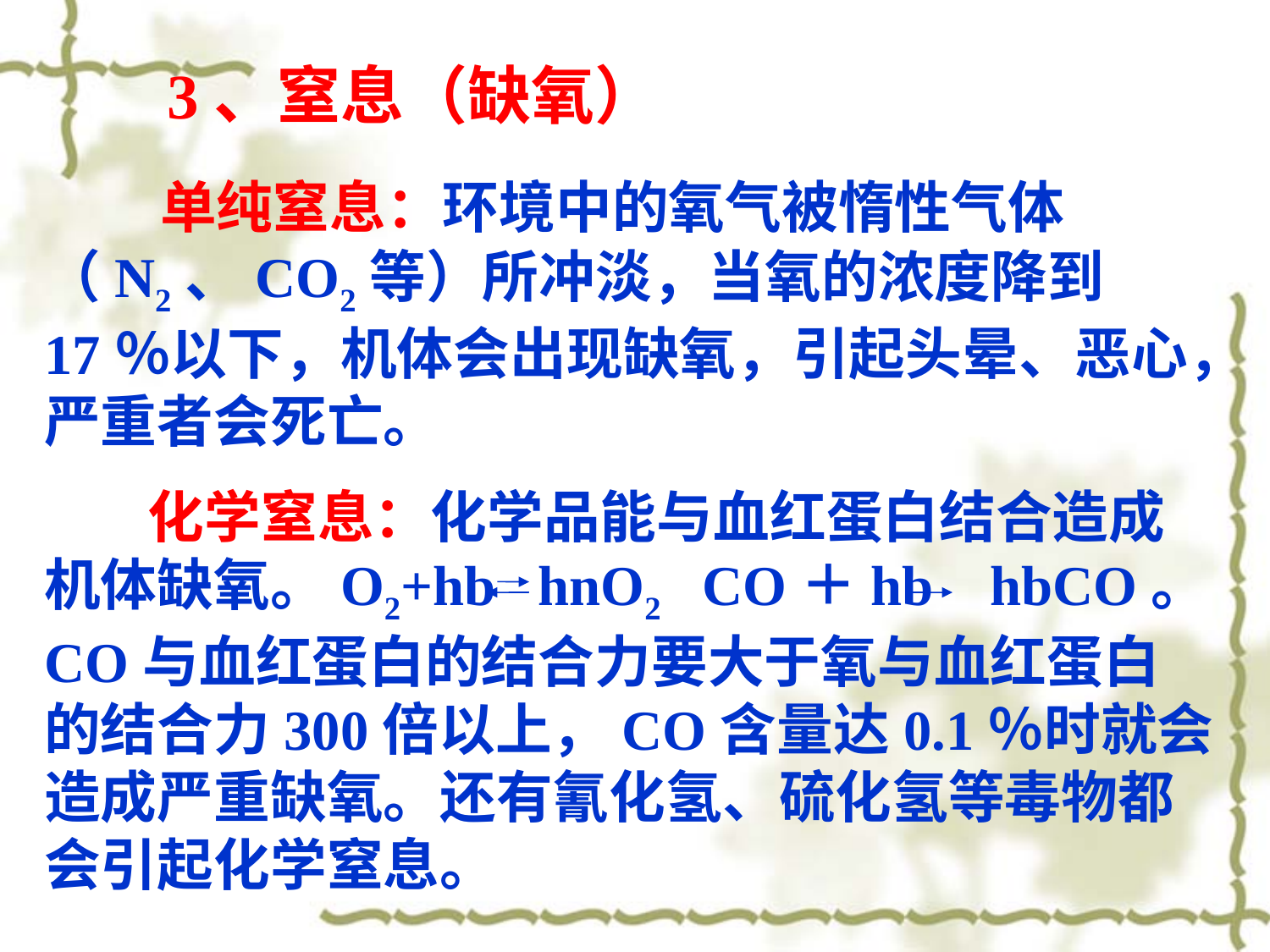

3、窒息（缺氧）
       单纯窒息：环境中的氧气被惰性气体（N2、CO2等）所冲淡，当氧的浓度降到17％以下，机体会出现缺氧，引起头晕、恶心，严重者会死亡。
       化学窒息：化学品能与血红蛋白结合造成机体缺氧。O2+hb   hnO2     CO＋hb    hbCO。CO与血红蛋白的结合力要大于氧与血红蛋白的结合力300倍以上，CO含量达0.1％时就会造成严重缺氧。还有氰化氢、硫化氢等毒物都会引起化学窒息。

61